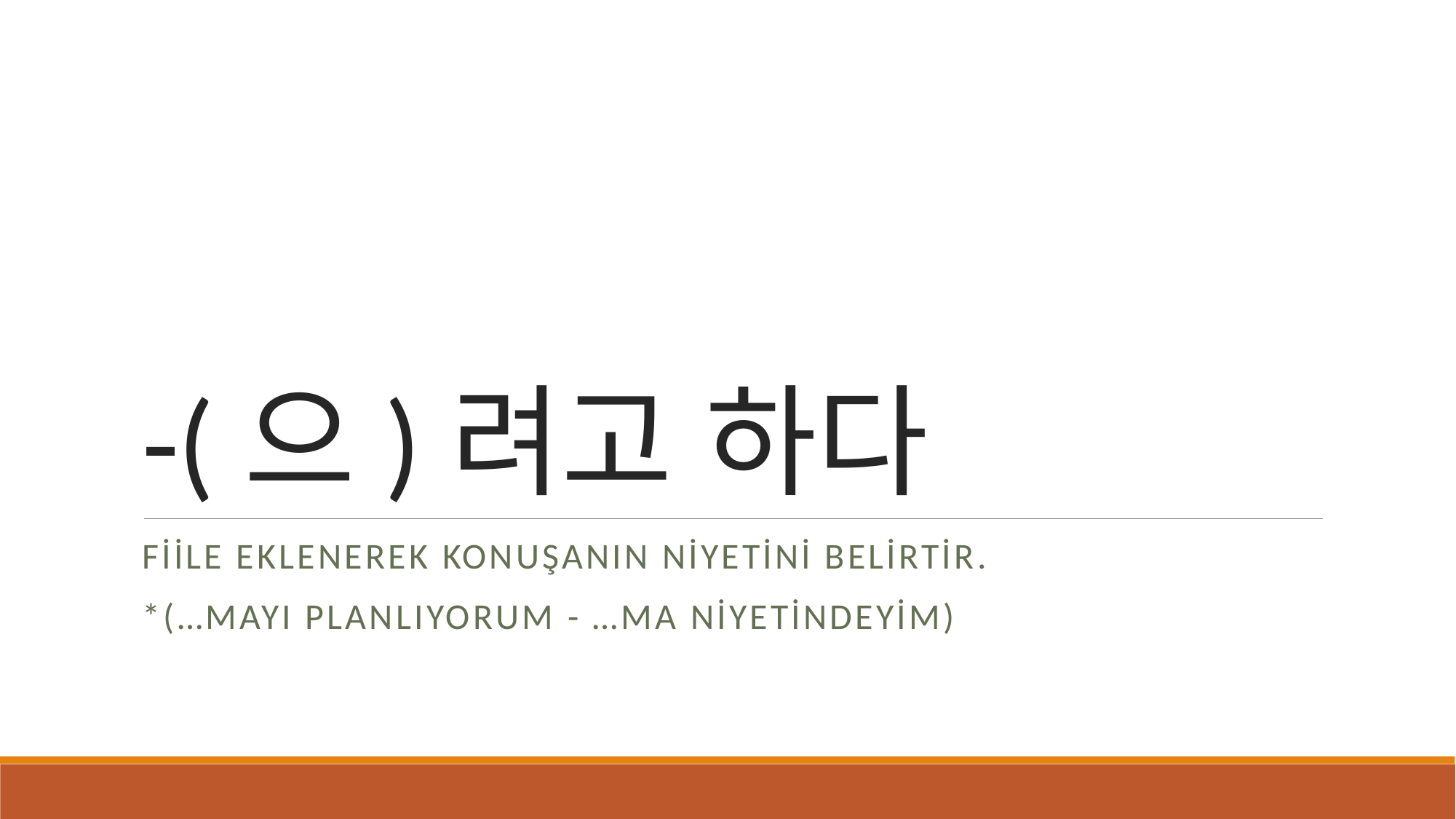

# -(으)려고 하다
Fiile eklenerek konuşanın niyetini belirtir.
*(…mayı planlıyorum - …ma niyetindeyim)